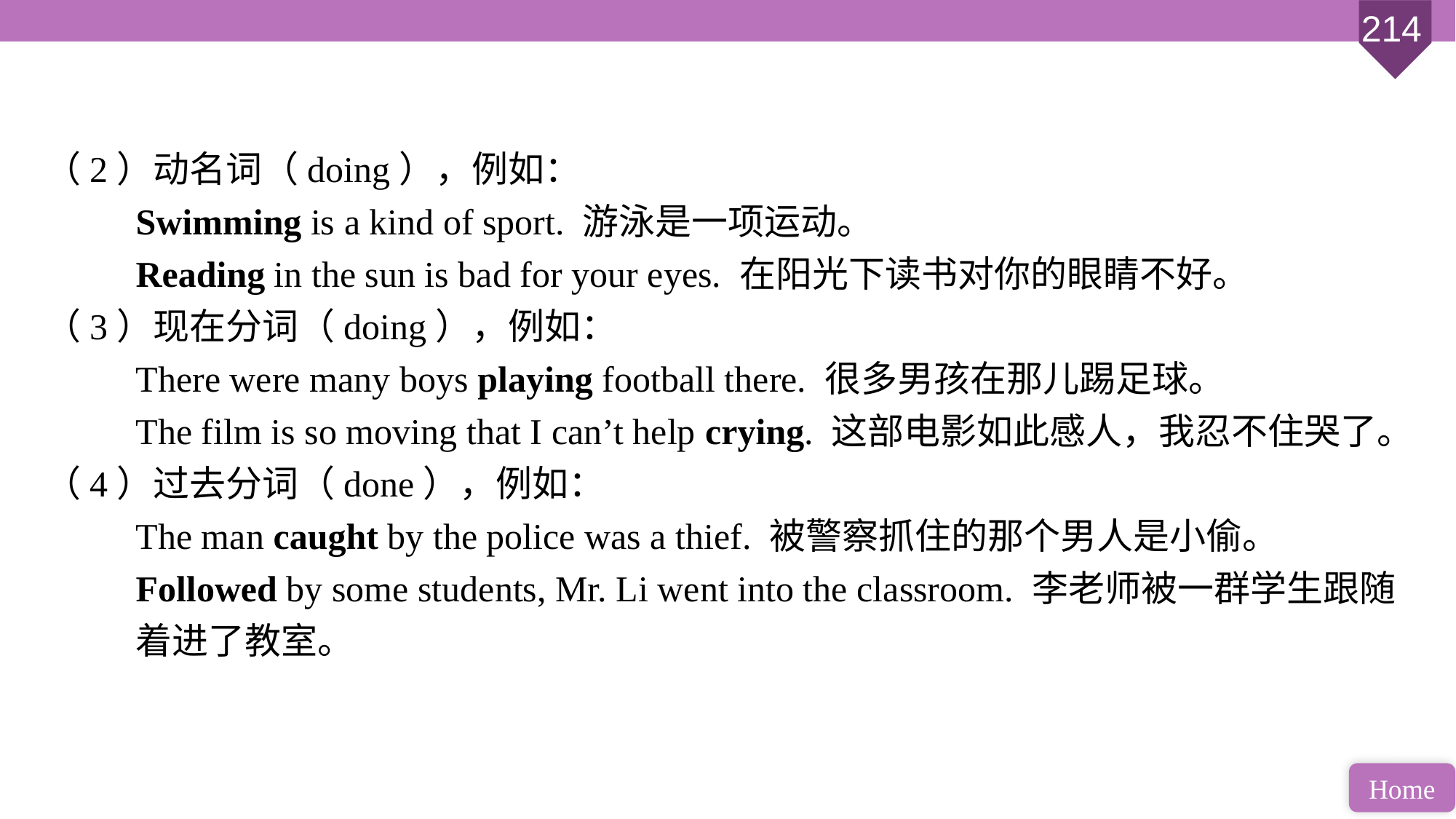

（2）动名词（doing），例如：
          Swimming is a kind of sport. 游泳是一项运动。
          Reading in the sun is bad for your eyes. 在阳光下读书对你的眼睛不好。
（3）现在分词（doing），例如：
          There were many boys playing football there. 很多男孩在那儿踢足球。
          The film is so moving that I can’t help crying. 这部电影如此感人，我忍不住哭了。
（4）过去分词（done），例如：
          The man caught by the police was a thief. 被警察抓住的那个男人是小偷。
          Followed by some students, Mr. Li went into the classroom. 李老师被一群学生跟随
          着进了教室。